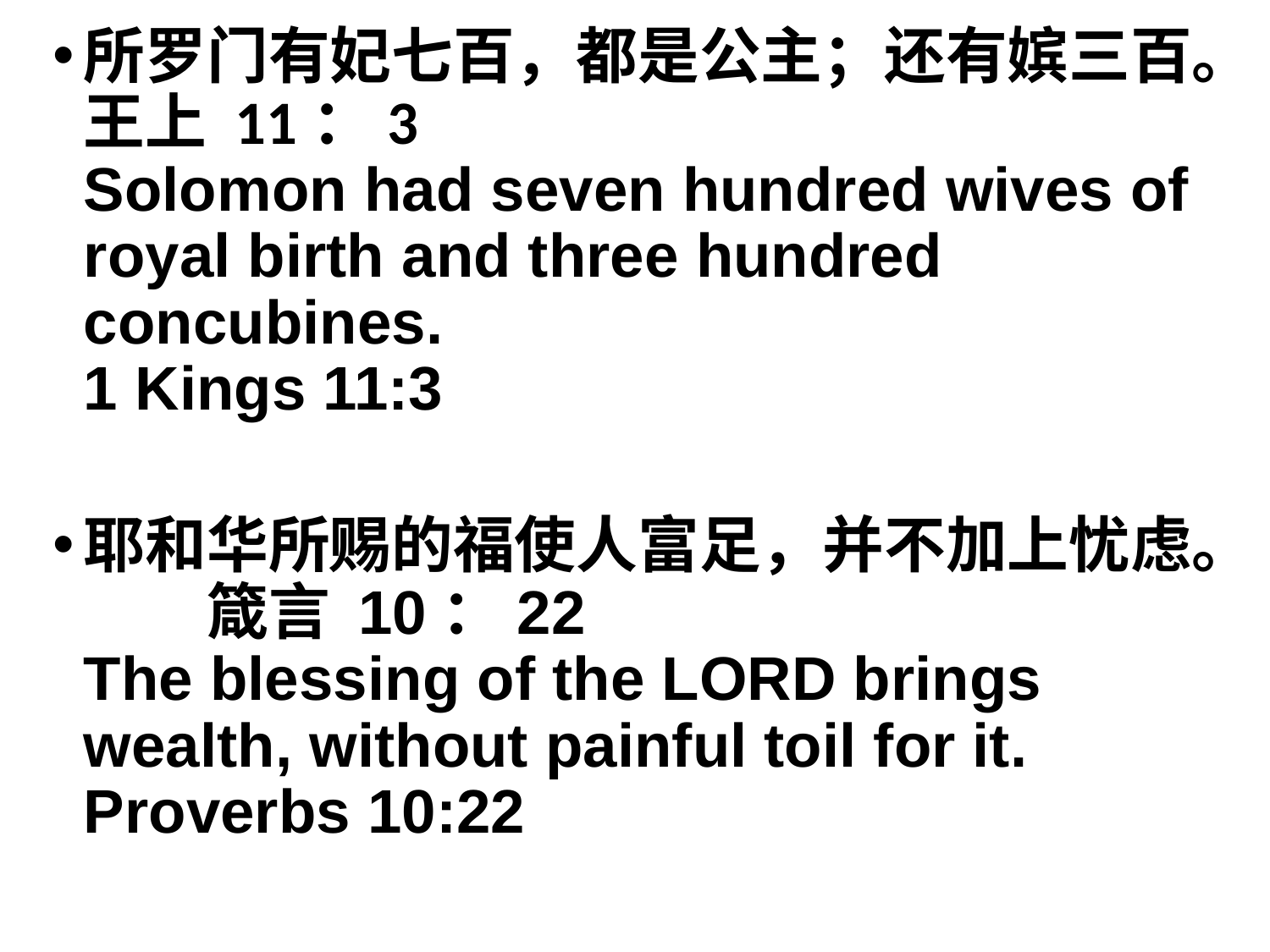

所罗门有妃七百，都是公主；还有嫔三百。王上 11：3
Solomon had seven hundred wives of royal birth and three hundred concubines.
1 Kings 11:3
耶和华所赐的福使人富足，并不加上忧虑。	箴言 10：22
The blessing of the LORD brings wealth, without painful toil for it.
Proverbs 10:22